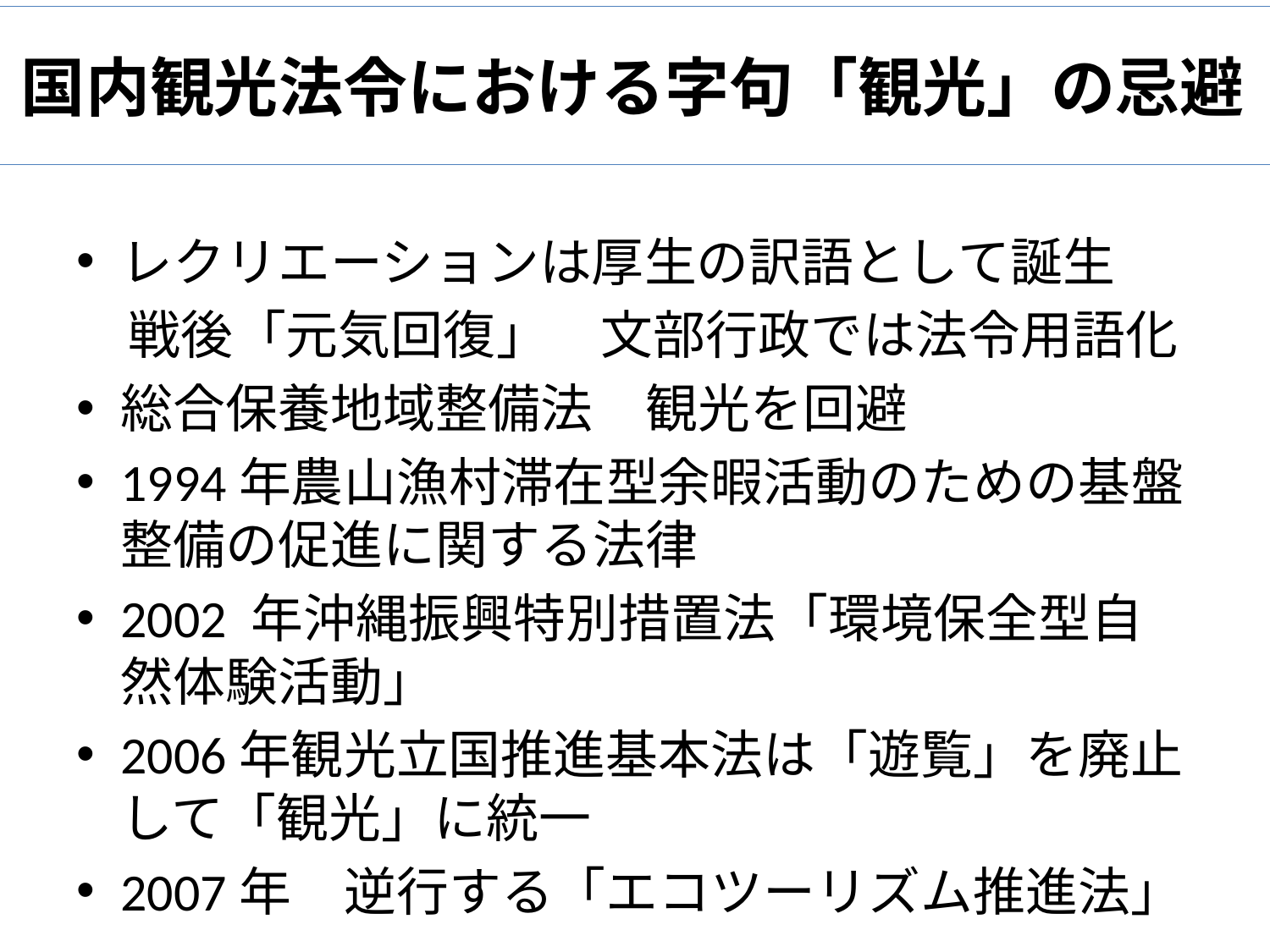

# 国内観光法令における字句「観光」の忌避
レクリエーションは厚生の訳語として誕生
　戦後「元気回復」　文部行政では法令用語化
総合保養地域整備法　観光を回避
1994年農山漁村滞在型余暇活動のための基盤整備の促進に関する法律
2002 年沖縄振興特別措置法「環境保全型自然体験活動」
2006年観光立国推進基本法は「遊覧」を廃止して「観光」に統一
2007年　逆行する「エコツーリズム推進法」